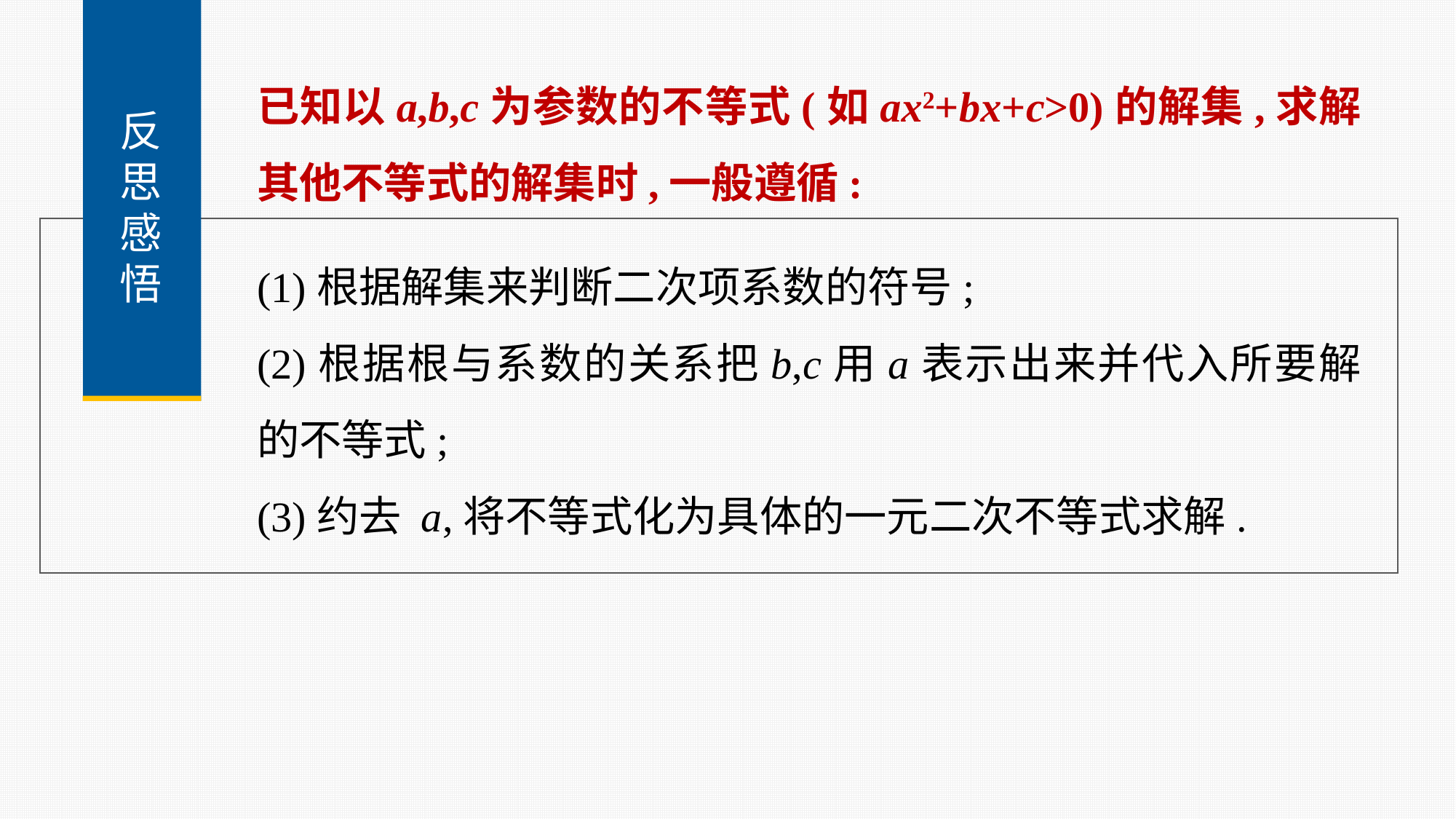

反
思
感
悟

已知以a,b,c为参数的不等式(如ax2+bx+c>0)的解集,求解其他不等式的解集时,一般遵循:

(1)根据解集来判断二次项系数的符号;
(2)根据根与系数的关系把b,c用a表示出来并代入所要解的不等式;
(3)约去 a,将不等式化为具体的一元二次不等式求解.